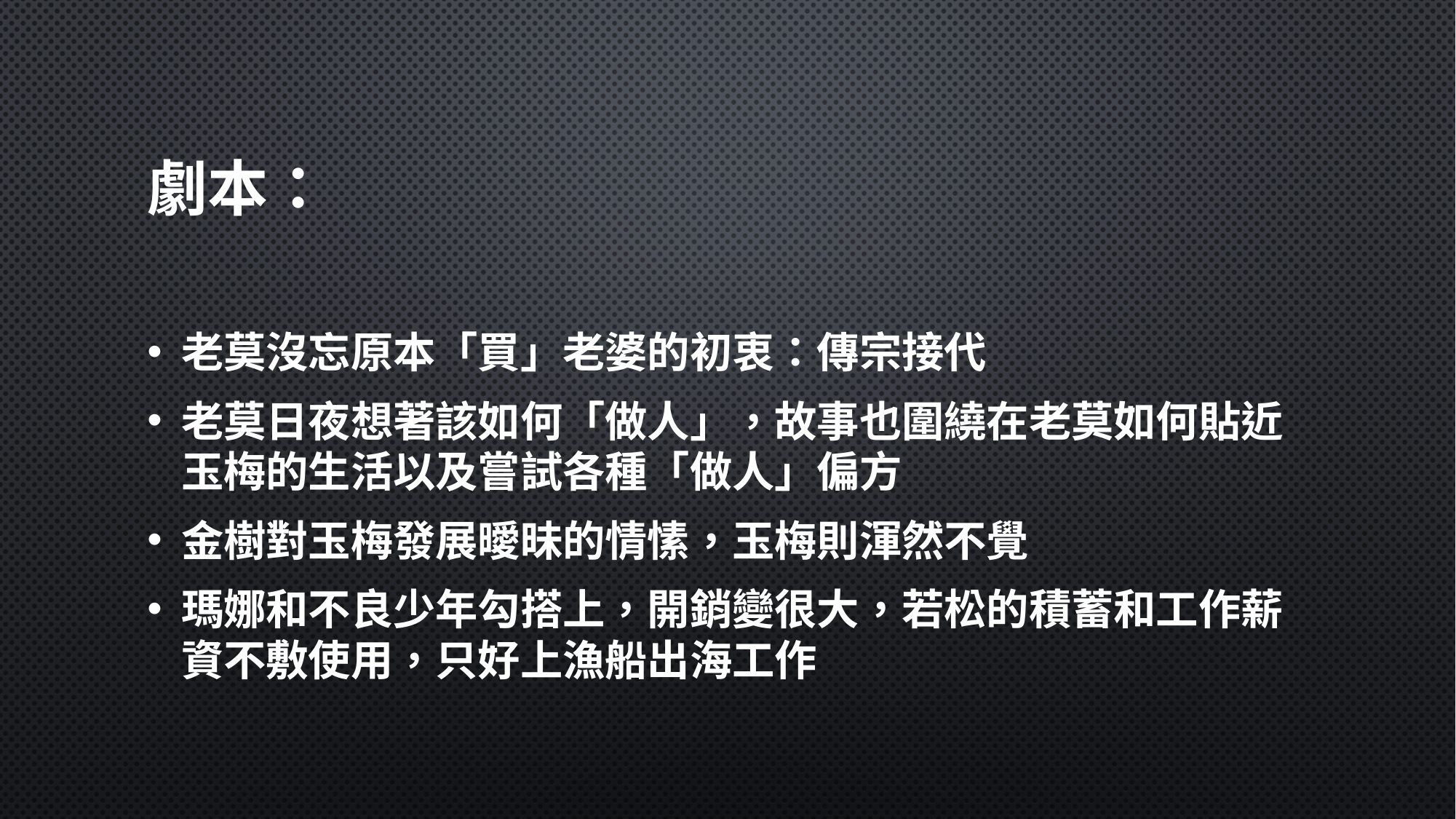

# 劇本：
老莫沒忘原本「買」老婆的初衷：傳宗接代
老莫日夜想著該如何「做人」，故事也圍繞在老莫如何貼近玉梅的生活以及嘗試各種「做人」偏方
金樹對玉梅發展曖昧的情愫，玉梅則渾然不覺
瑪娜和不良少年勾搭上，開銷變很大，若松的積蓄和工作薪資不敷使用，只好上漁船出海工作